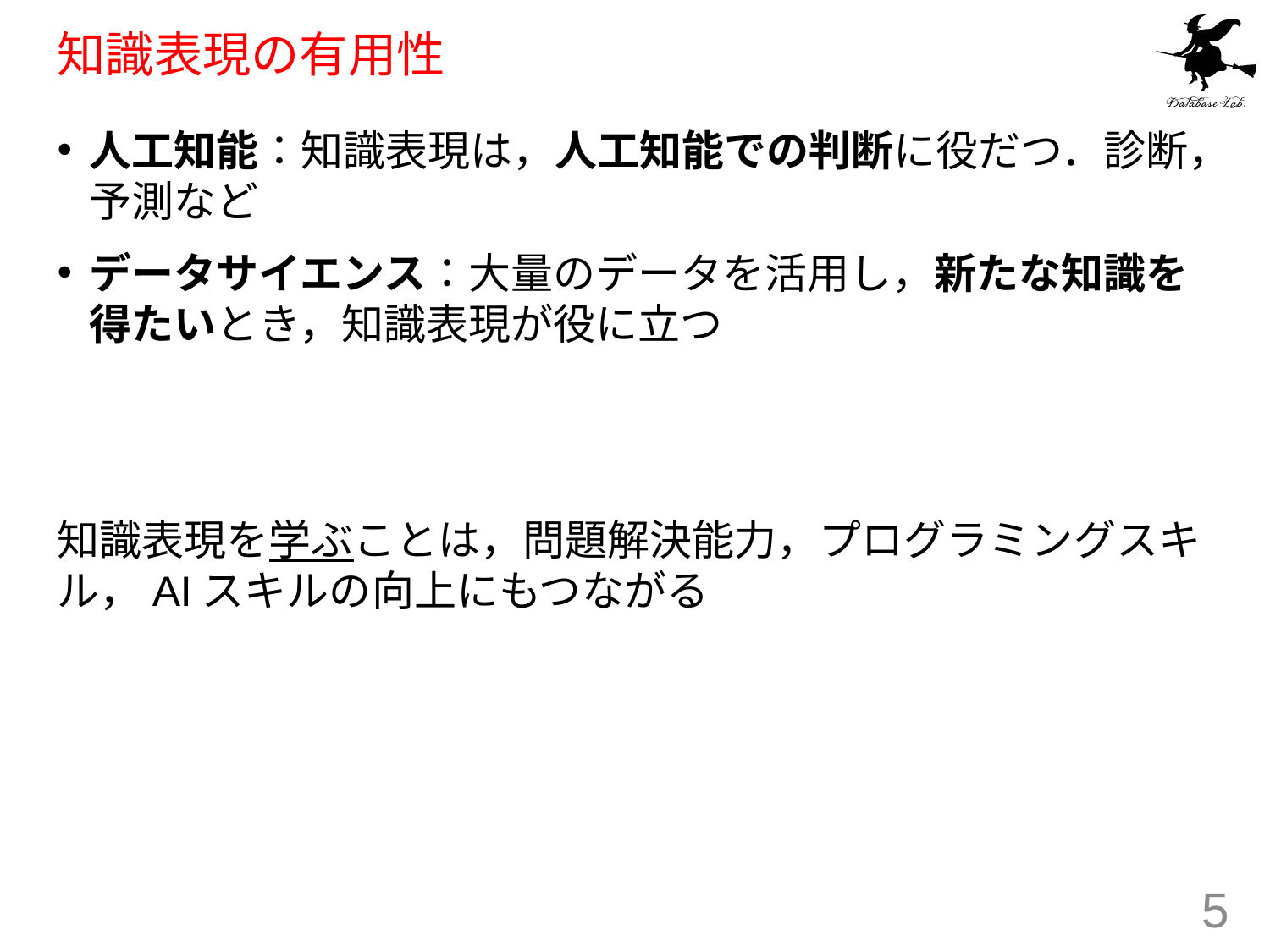

# 知識表現の有用性
人工知能：知識表現は，人工知能での判断に役だつ．診断，予測など
データサイエンス：大量のデータを活用し，新たな知識を得たいとき，知識表現が役に立つ

知識表現を学ぶことは，問題解決能力，プログラミングスキル，AIスキルの向上にもつながる
5